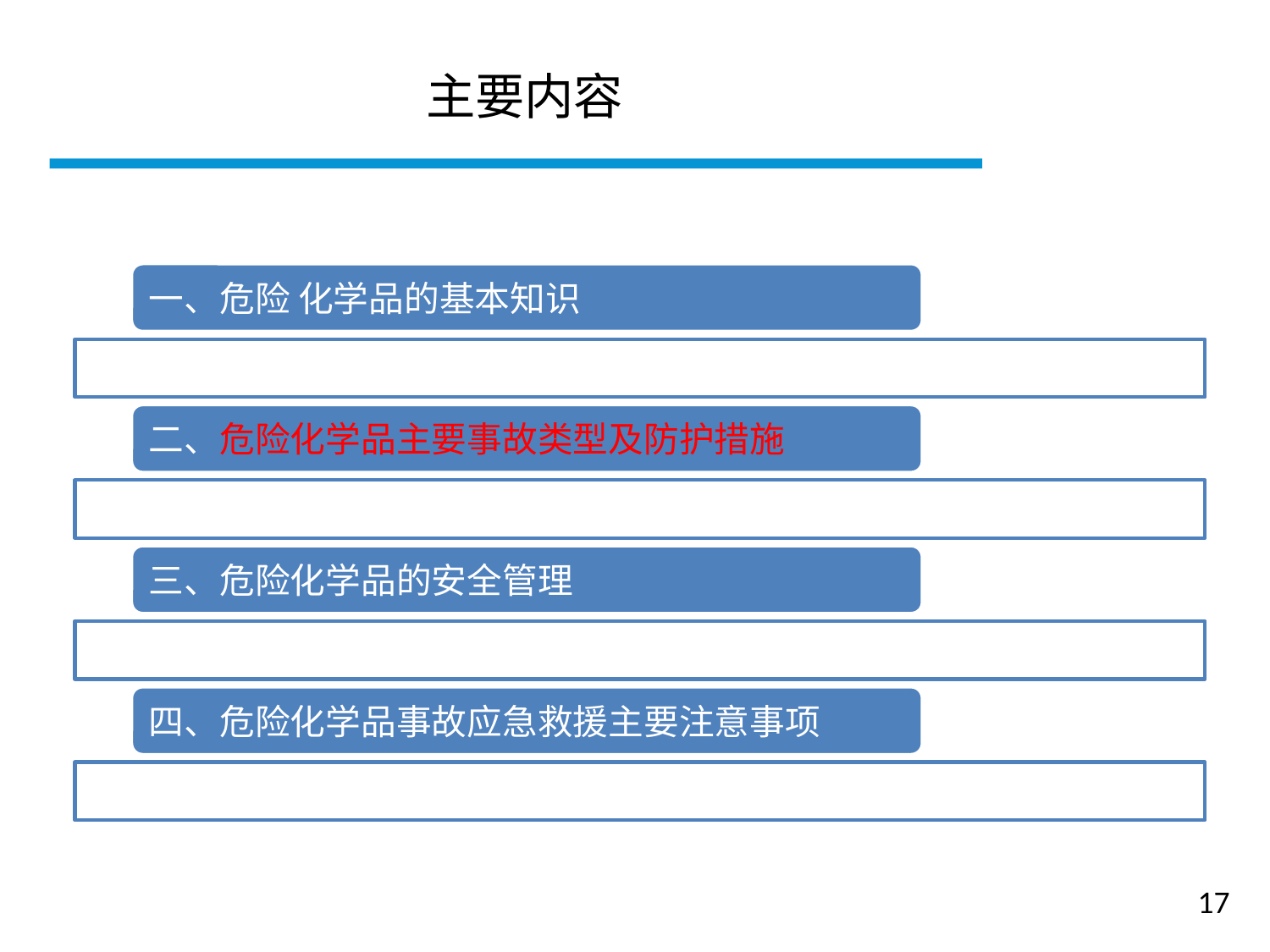

主要内容
一
一、危险 化学品的基本知识
二、危险化学品主要事故类型及防护措施
三、危险化学品的安全管理
四、危险化学品事故应急救援主要注意事项